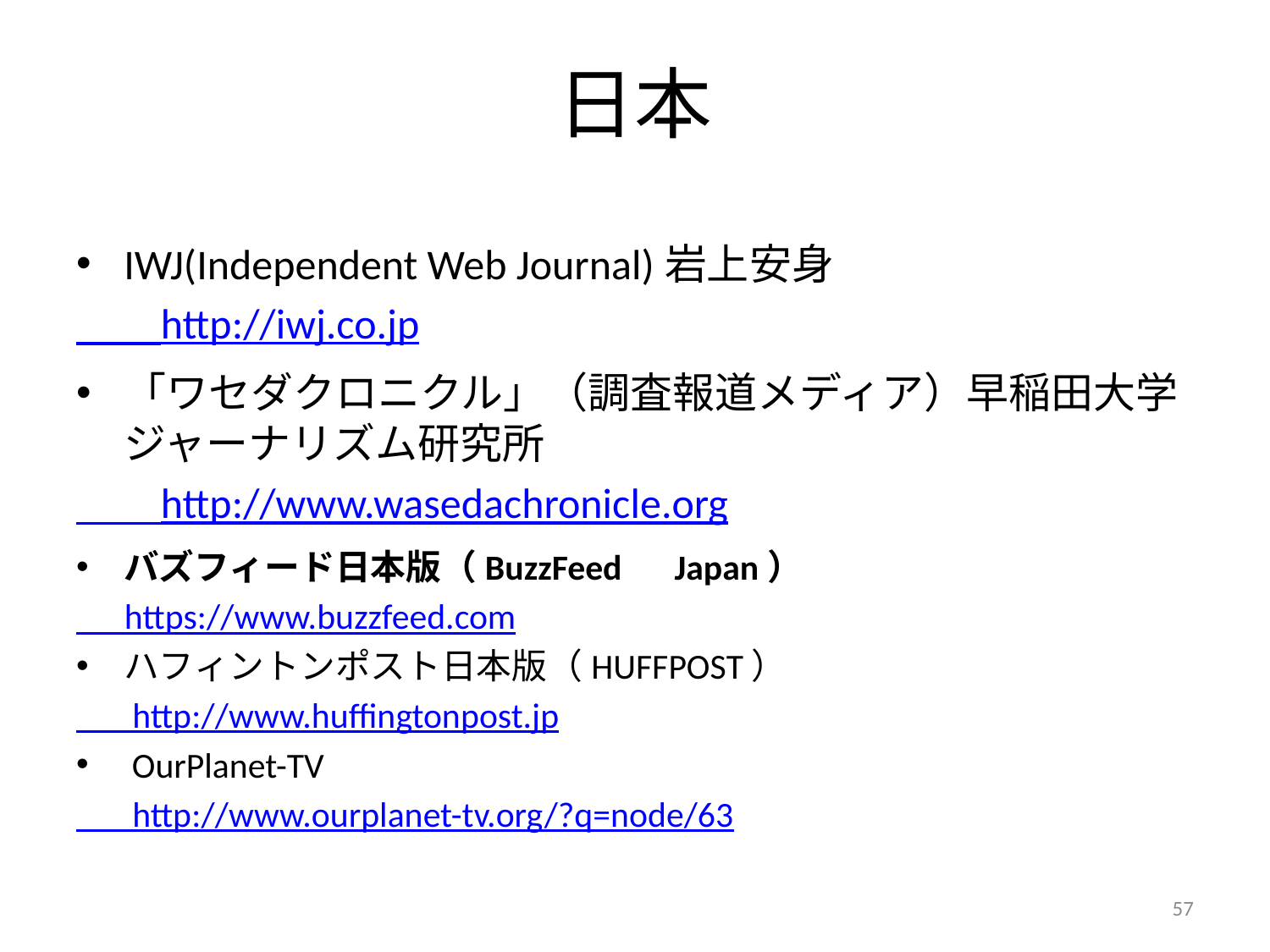

# 日本
IWJ(Independent Web Journal)岩上安身
　　http://iwj.co.jp
「ワセダクロニクル」（調査報道メディア）早稲田大学ジャーナリズム研究所
　　http://www.wasedachronicle.org
バズフィード日本版（BuzzFeed　Japan）
      https://www.buzzfeed.com
ハフィントンポスト日本版（HUFFPOST）
       http://www.huffingtonpost.jp
 OurPlanet-TV
       http://www.ourplanet-tv.org/?q=node/63

57